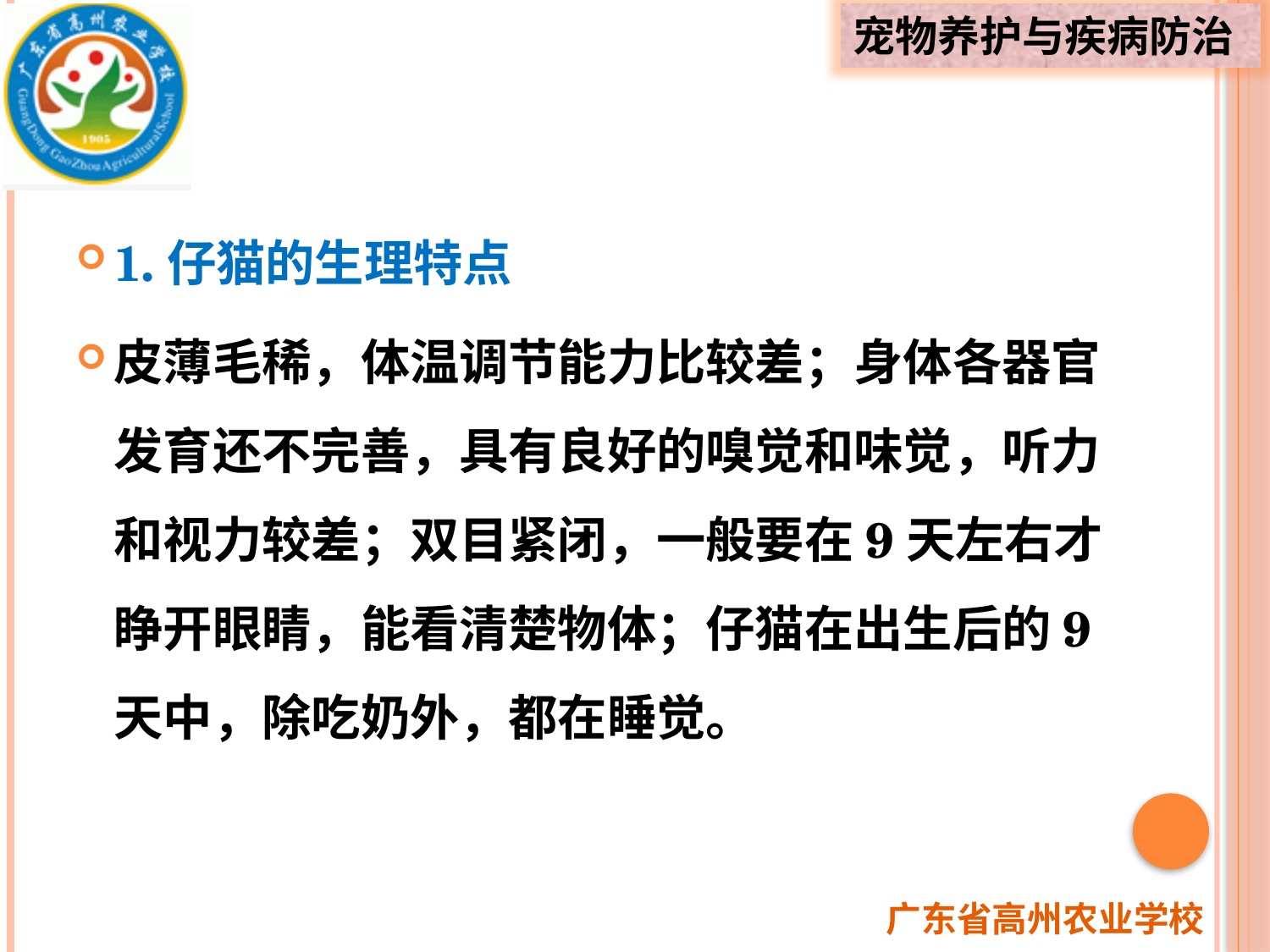

1.仔猫的生理特点
皮薄毛稀，体温调节能力比较差；身体各器官发育还不完善，具有良好的嗅觉和味觉，听力和视力较差；双目紧闭，一般要在9天左右才睁开眼睛，能看清楚物体；仔猫在出生后的9天中，除吃奶外，都在睡觉。